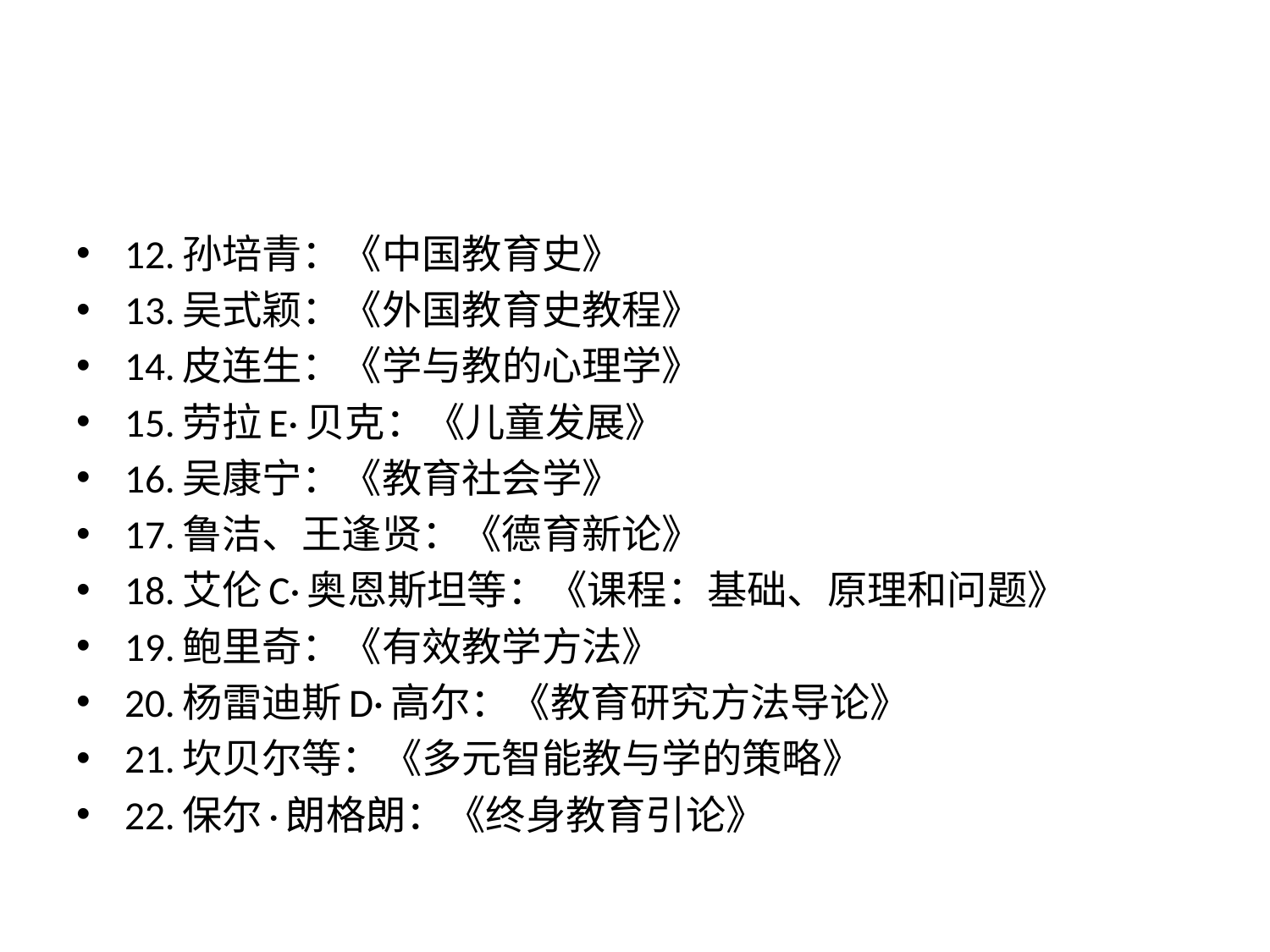

#
12.孙培青：《中国教育史》
13.吴式颖：《外国教育史教程》
14.皮连生：《学与教的心理学》
15.劳拉E·贝克：《儿童发展》
16.吴康宁：《教育社会学》
17.鲁洁、王逢贤：《德育新论》
18.艾伦C·奥恩斯坦等：《课程：基础、原理和问题》
19.鲍里奇：《有效教学方法》
20.杨雷迪斯D·高尔：《教育研究方法导论》
21.坎贝尔等：《多元智能教与学的策略》
22.保尔·朗格朗：《终身教育引论》